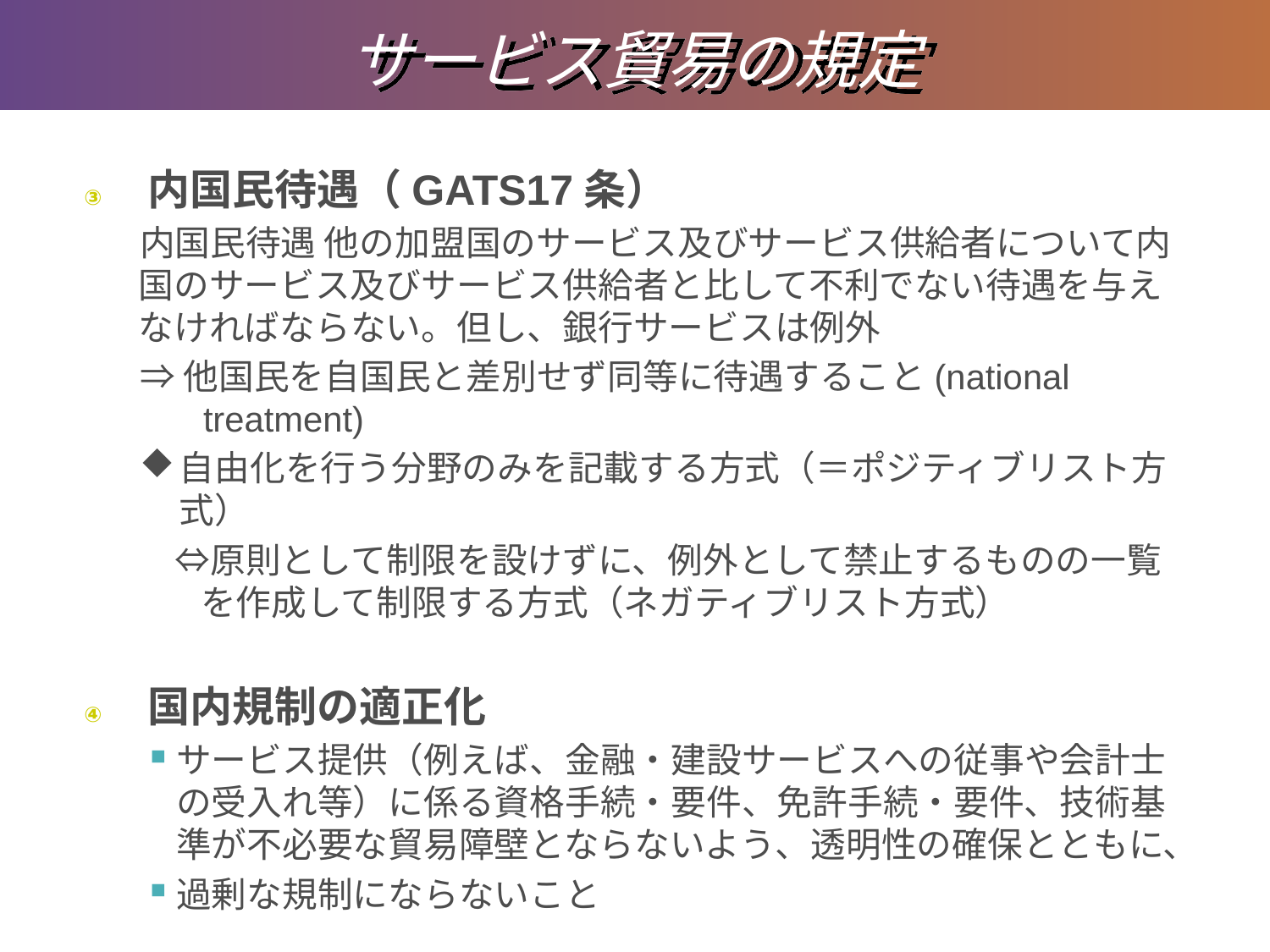

# サービス貿易の規定
内国民待遇（GATS17条）
内国民待遇 他の加盟国のサービス及びサービス供給者について内国のサービス及びサービス供給者と比して不利でない待遇を与えなければならない。但し、銀行サービスは例外
⇒他国民を自国民と差別せず同等に待遇すること(national treatment)
自由化を行う分野のみを記載する方式（＝ポジティブリスト方式）
　⇔原則として制限を設けずに、例外として禁止するものの一覧を作成して制限する方式（ネガティブリスト方式）

国内規制の適正化
サービス提供（例えば、金融・建設サービスへの従事や会計士の受入れ等）に係る資格手続・要件、免許手続・要件、技術基準が不必要な貿易障壁とならないよう、透明性の確保とともに、
過剰な規制にならないこと